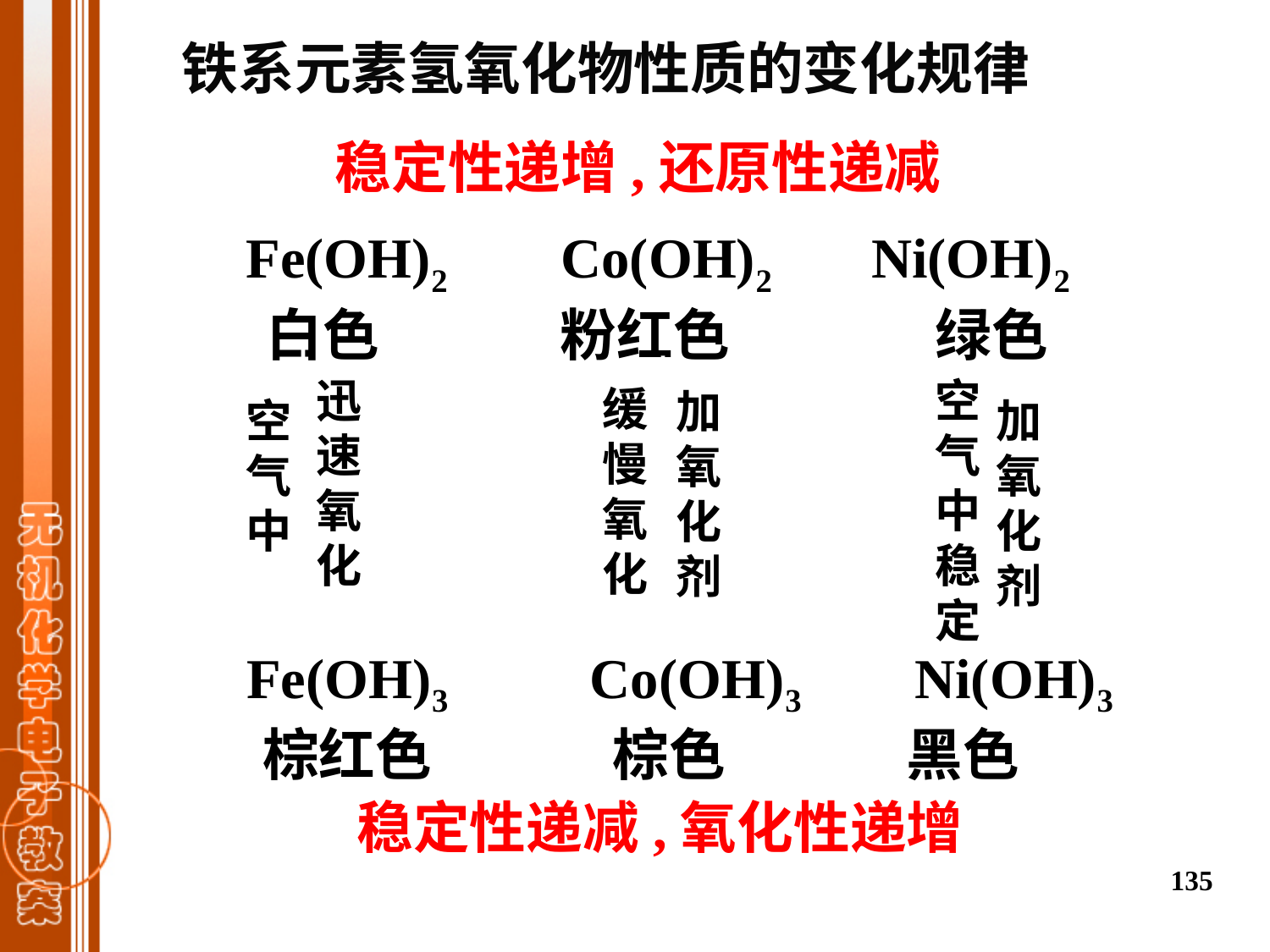

铁系元素氢氧化物性质的变化规律
稳定性递增,还原性递减

Fe(OH)2        Co(OH)2       Ni(OH)2
白色              粉红色                绿色

迅
速
氧
化
空
气
中
稳
定

缓
慢
氧
化
加
氧
化
剂
空
气
中
加
氧
化
剂
Fe(OH)3          Co(OH)3        Ni(OH)3
    棕红色              棕色              黑色

稳定性递减,氧化性递增
135